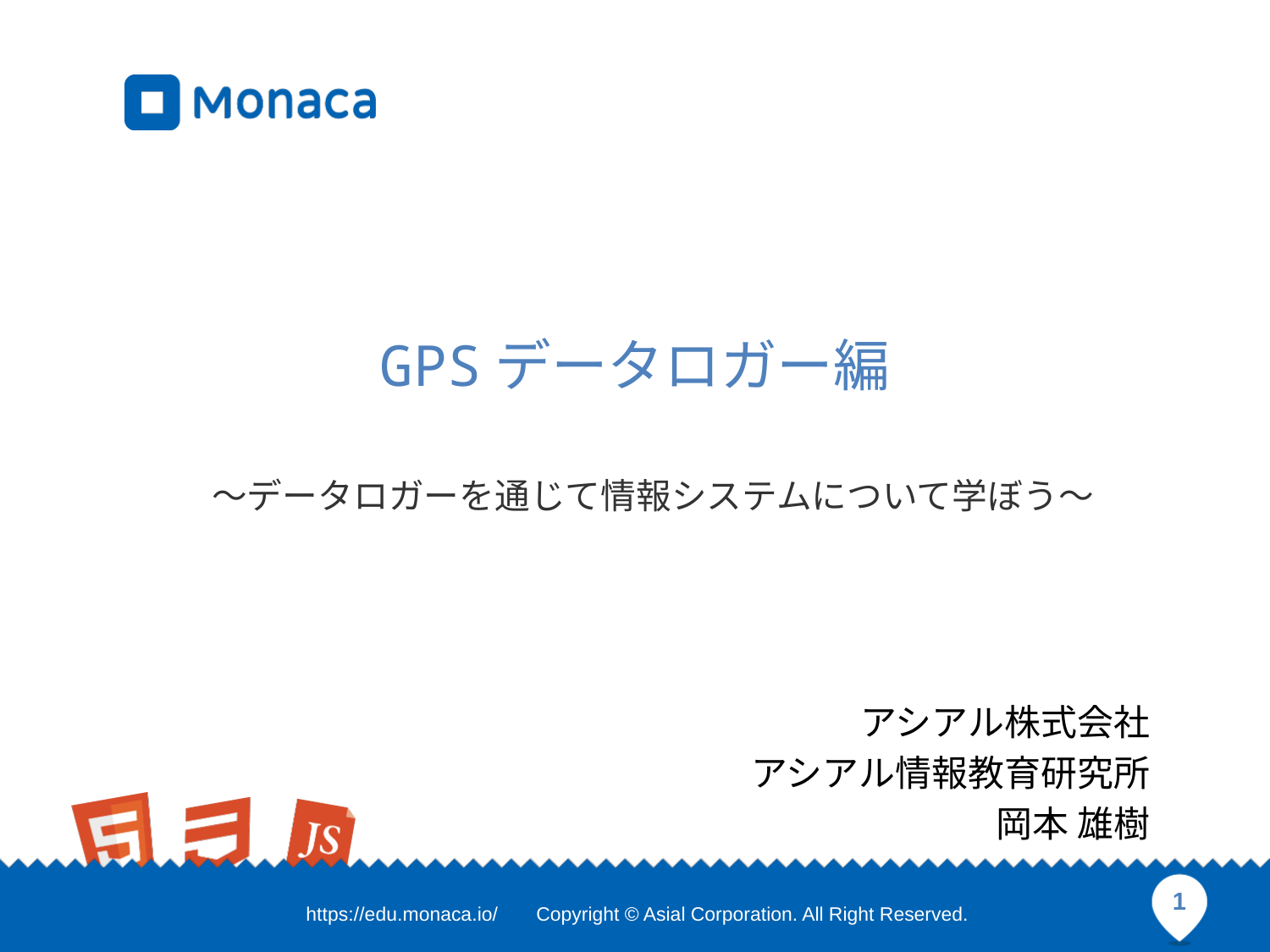

# GPSデータロガー編 　～データロガーを通じて情報システムについて学ぼう～
アシアル株式会社
アシアル情報教育研究所
岡本 雄樹